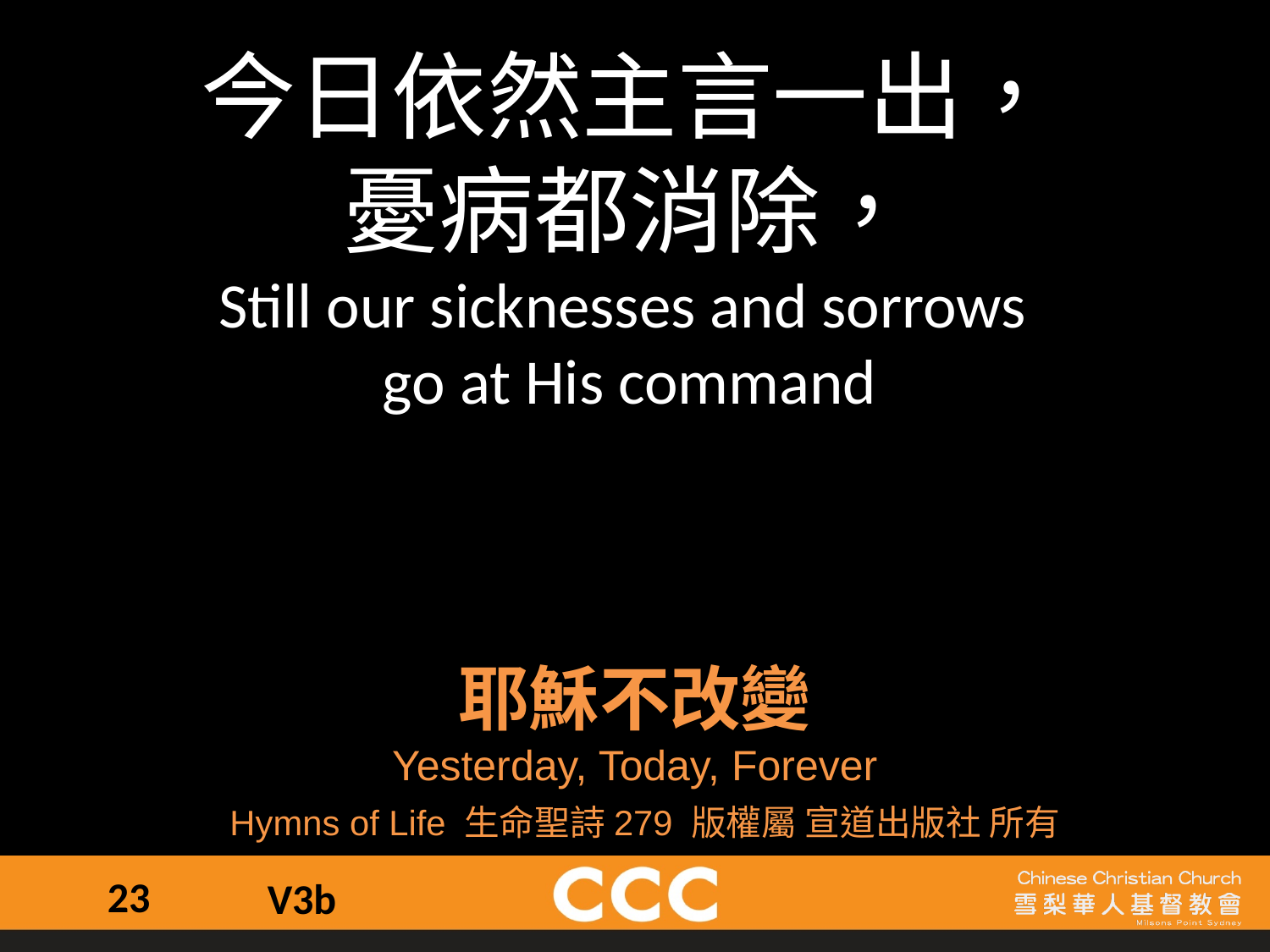

今日依然主言一出，
憂病都消除，
Still our sicknesses and sorrows
go at His command
耶穌不改變
Yesterday, Today, Forever
Hymns of Life 生命聖詩279 版權屬 宣道出版社 所有
23
V3b